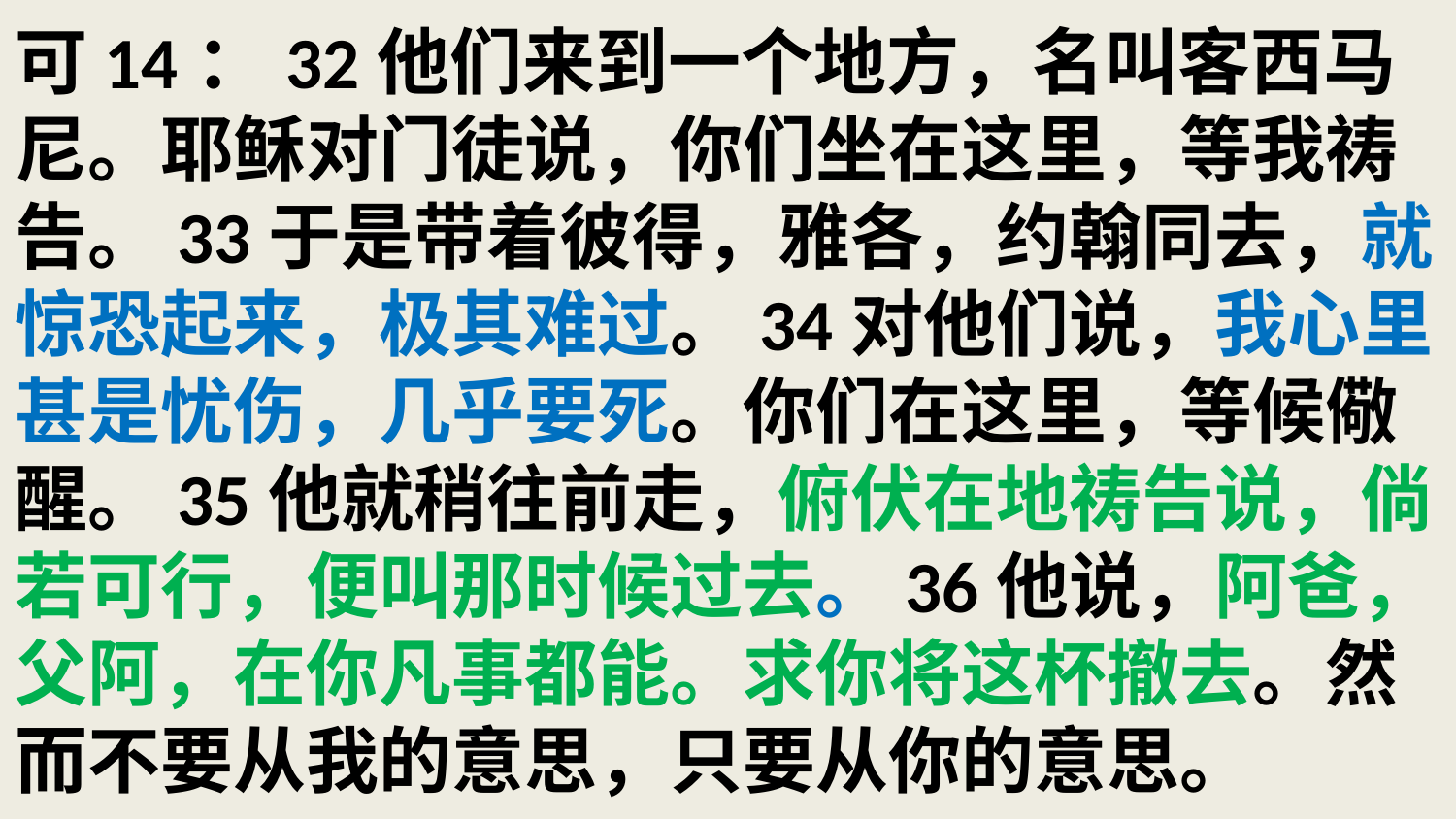

# 可14：32他们来到一个地方，名叫客西马尼。耶稣对门徒说，你们坐在这里，等我祷告。33于是带着彼得，雅各，约翰同去，就惊恐起来，极其难过。34对他们说，我心里甚是忧伤，几乎要死。你们在这里，等候儆醒。35他就稍往前走，俯伏在地祷告说，倘若可行，便叫那时候过去。36他说，阿爸，父阿，在你凡事都能。求你将这杯撤去。然而不要从我的意思，只要从你的意思。